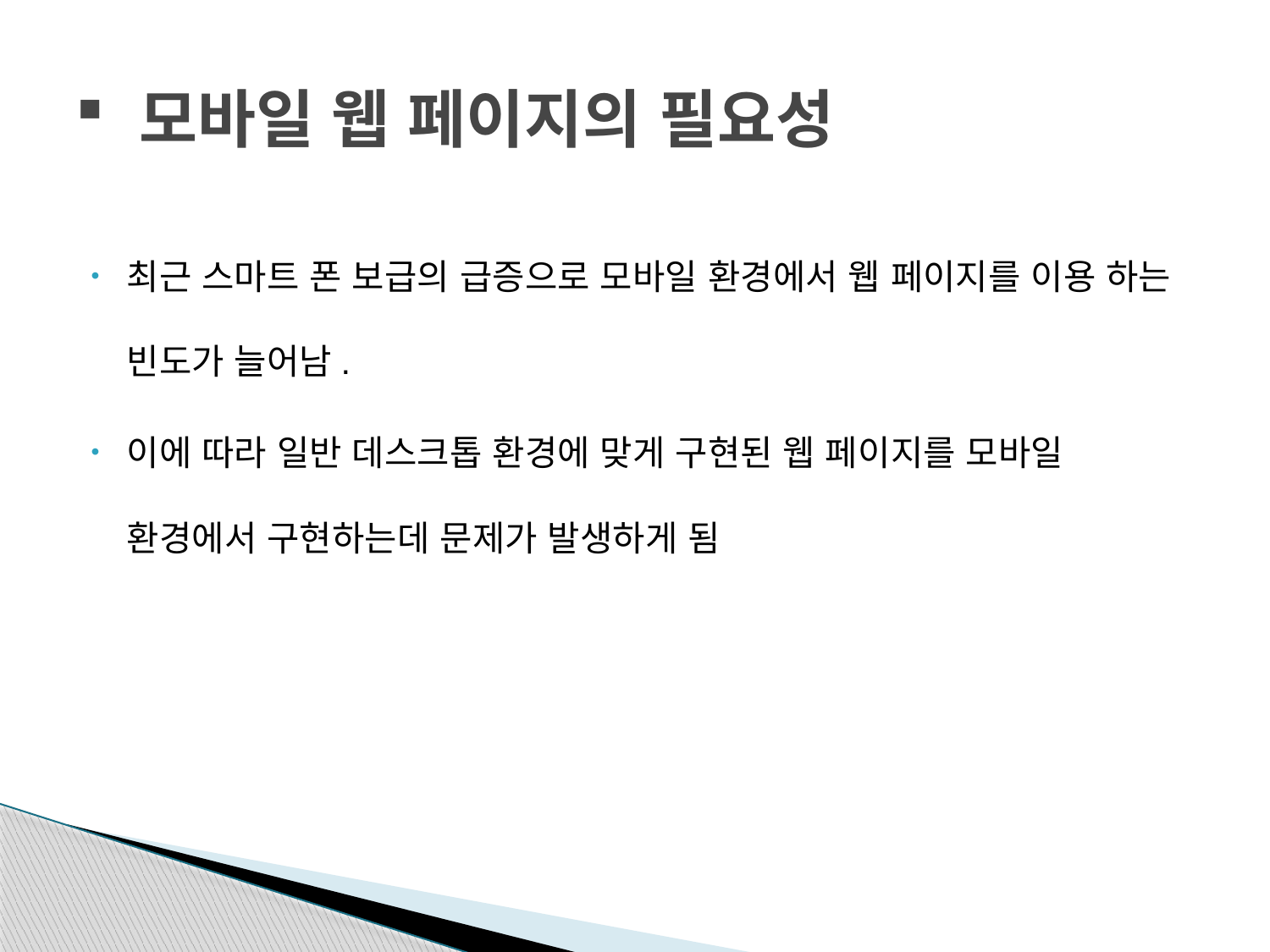

# 모바일 웹 페이지의 필요성
최근 스마트 폰 보급의 급증으로 모바일 환경에서 웹 페이지를 이용 하는 빈도가 늘어남.
이에 따라 일반 데스크톱 환경에 맞게 구현된 웹 페이지를 모바일 환경에서 구현하는데 문제가 발생하게 됨